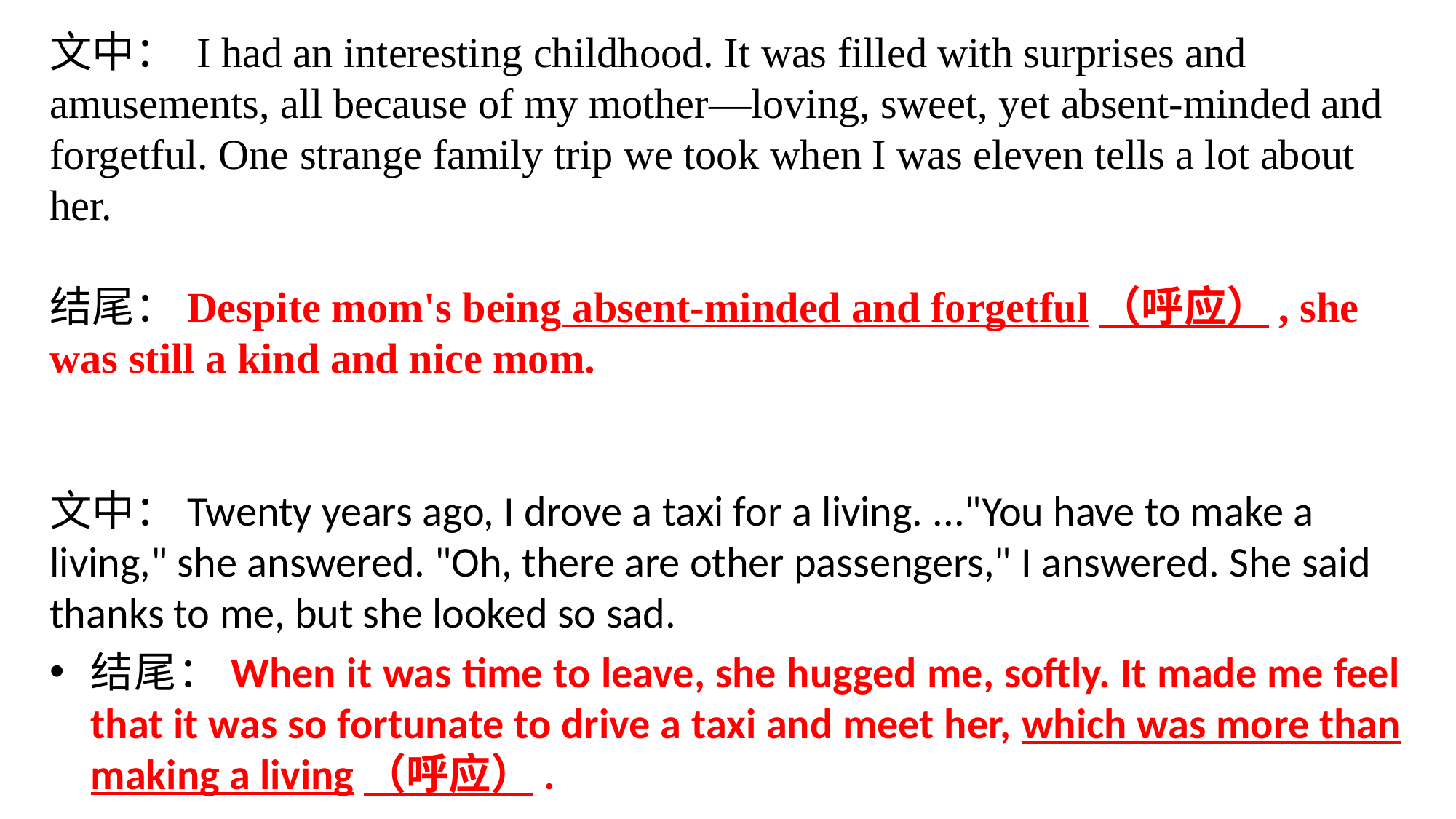

文中： I had an interesting childhood. It was filled with surprises and amusements, all because of my mother—loving, sweet, yet absent-minded and forgetful. One strange family trip we took when I was eleven tells a lot about her.

结尾：Despite mom's being absent-minded and forgetful（呼应）, she was still a kind and nice mom.

文中：Twenty years ago, I drove a taxi for a living. ..."You have to make a living," she answered. "Oh, there are other passengers," I answered. She said thanks to me, but she looked so sad.
结尾：When it was time to leave, she hugged me, softly. It made me feel that it was so fortunate to drive a taxi and meet her, which was more than making a living（呼应）.